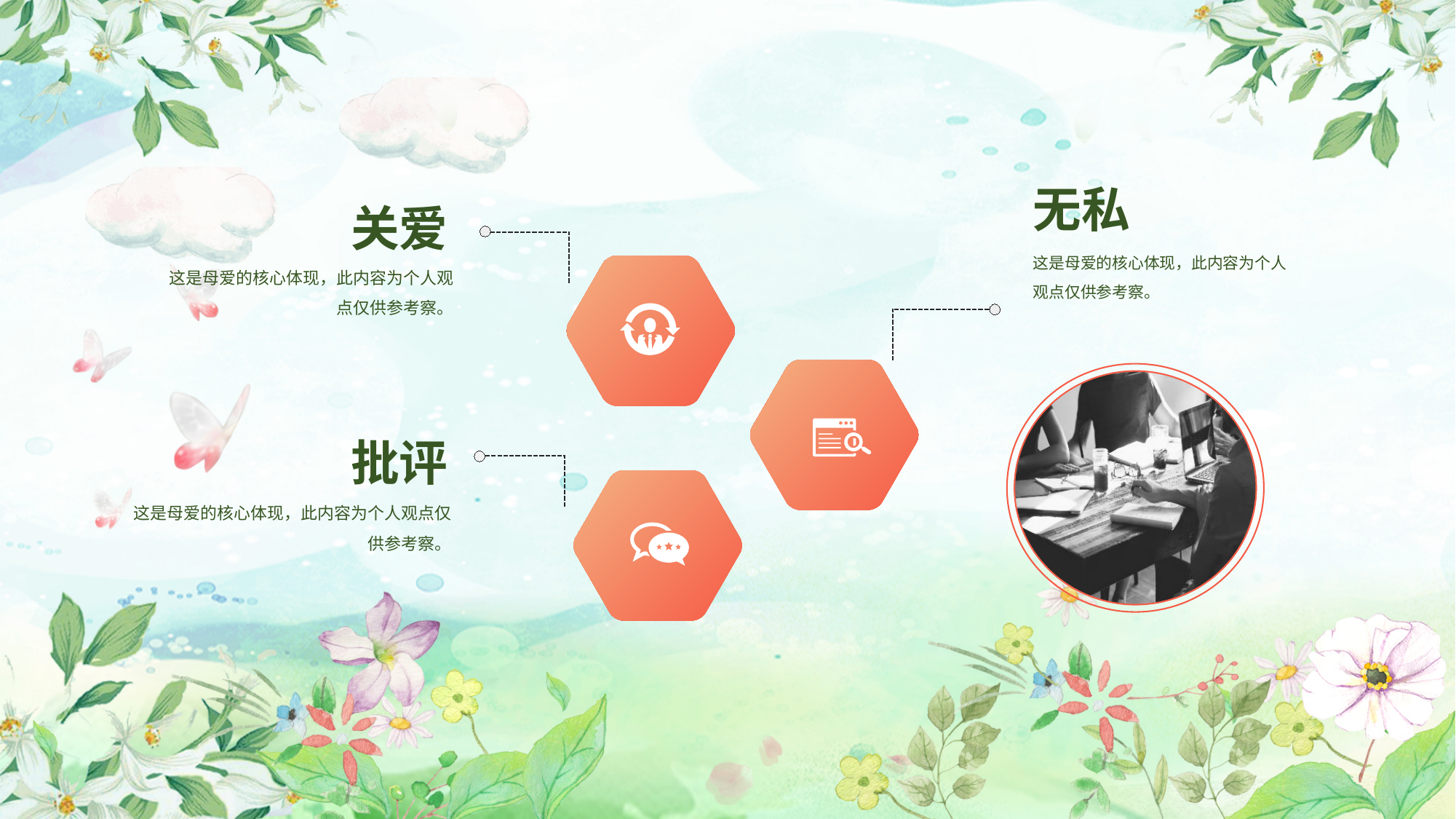

无私
这是母爱的核心体现，此内容为个人观点仅供参考察。
关爱
这是母爱的核心体现，此内容为个人观点仅供参考察。

批评
这是母爱的核心体现，此内容为个人观点仅供参考察。